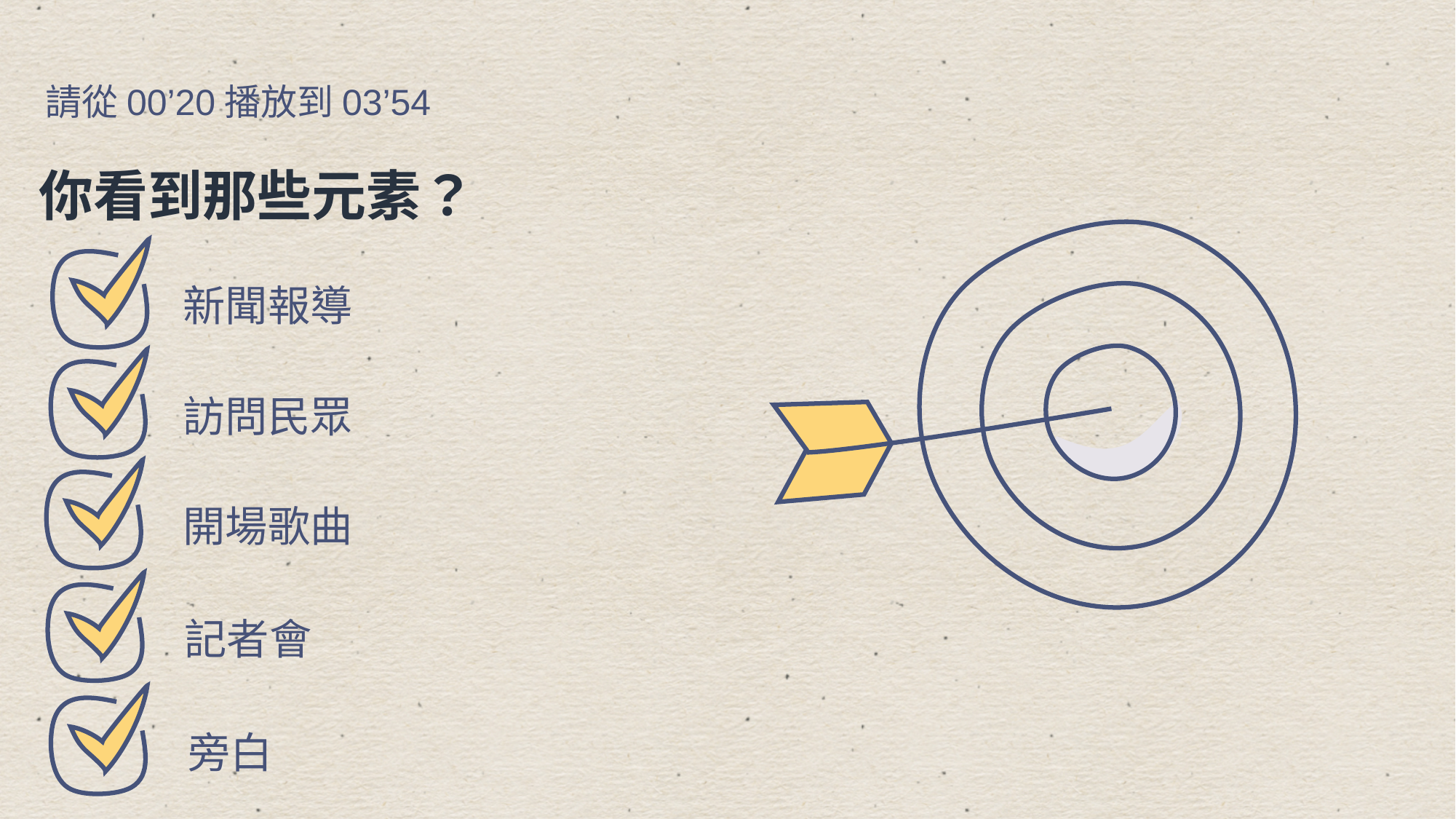

請從00’20播放到03’54
你看到那些元素？

新聞報導

訪問民眾

開場歌曲

記者會

旁白